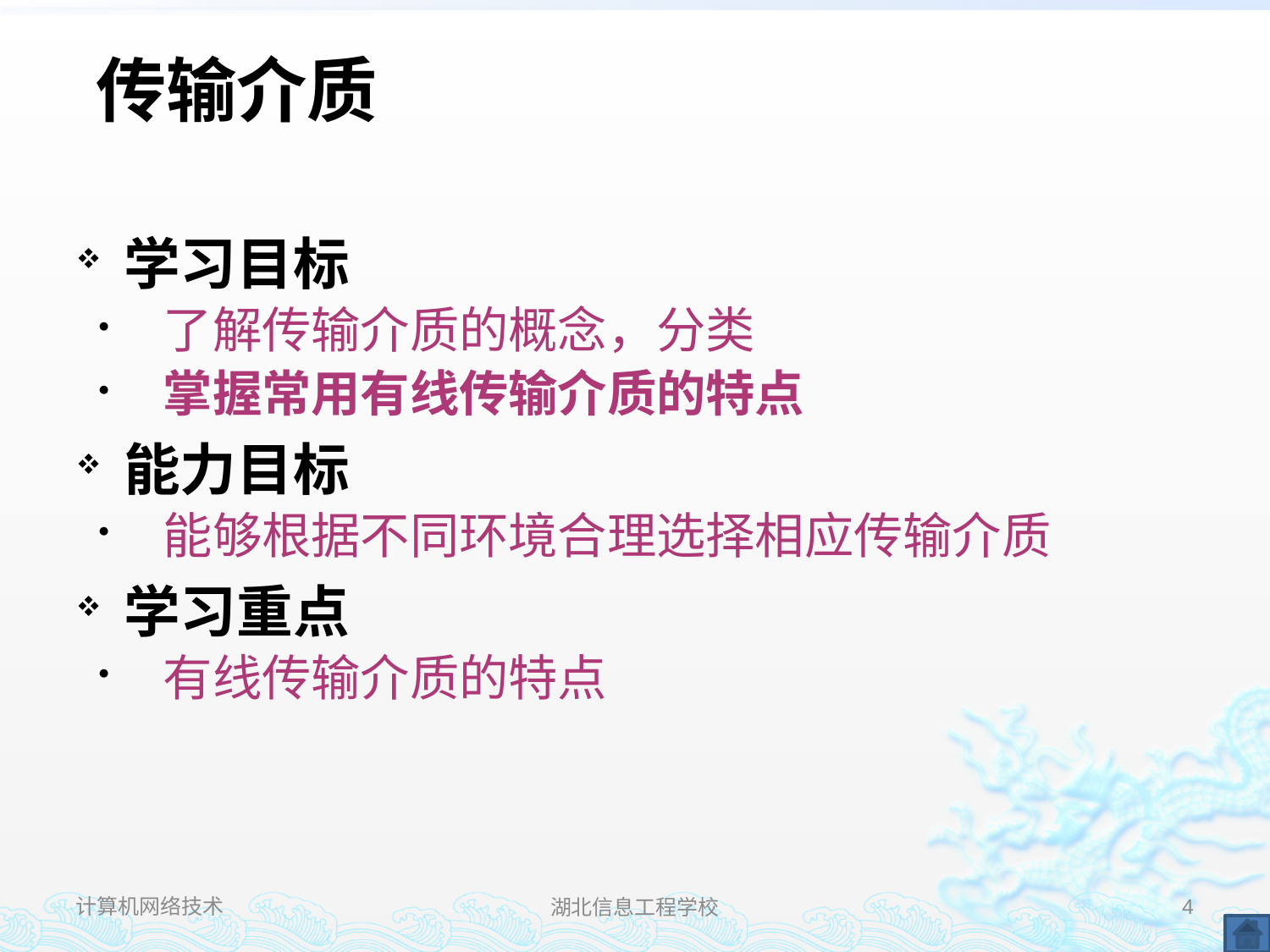

#
   传输介质
学习目标
了解传输介质的概念，分类
掌握常用有线传输介质的特点
能力目标
能够根据不同环境合理选择相应传输介质
学习重点
有线传输介质的特点
计算机网络技术
湖北信息工程学校
4